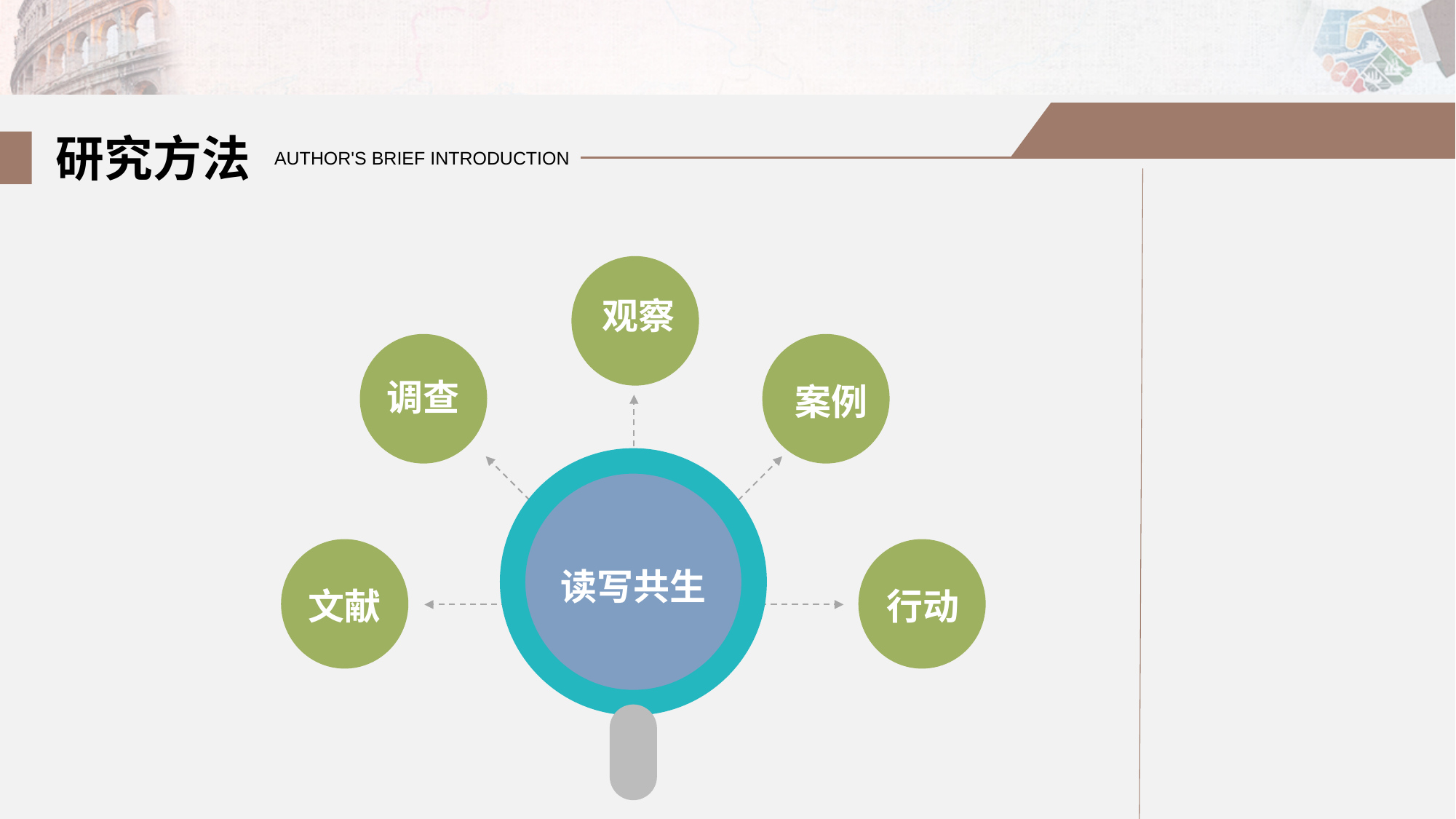

研究方法

AUTHOR'S BRIEF INTRODUCTION

观察

调查
案例

读写共生
文献
行动